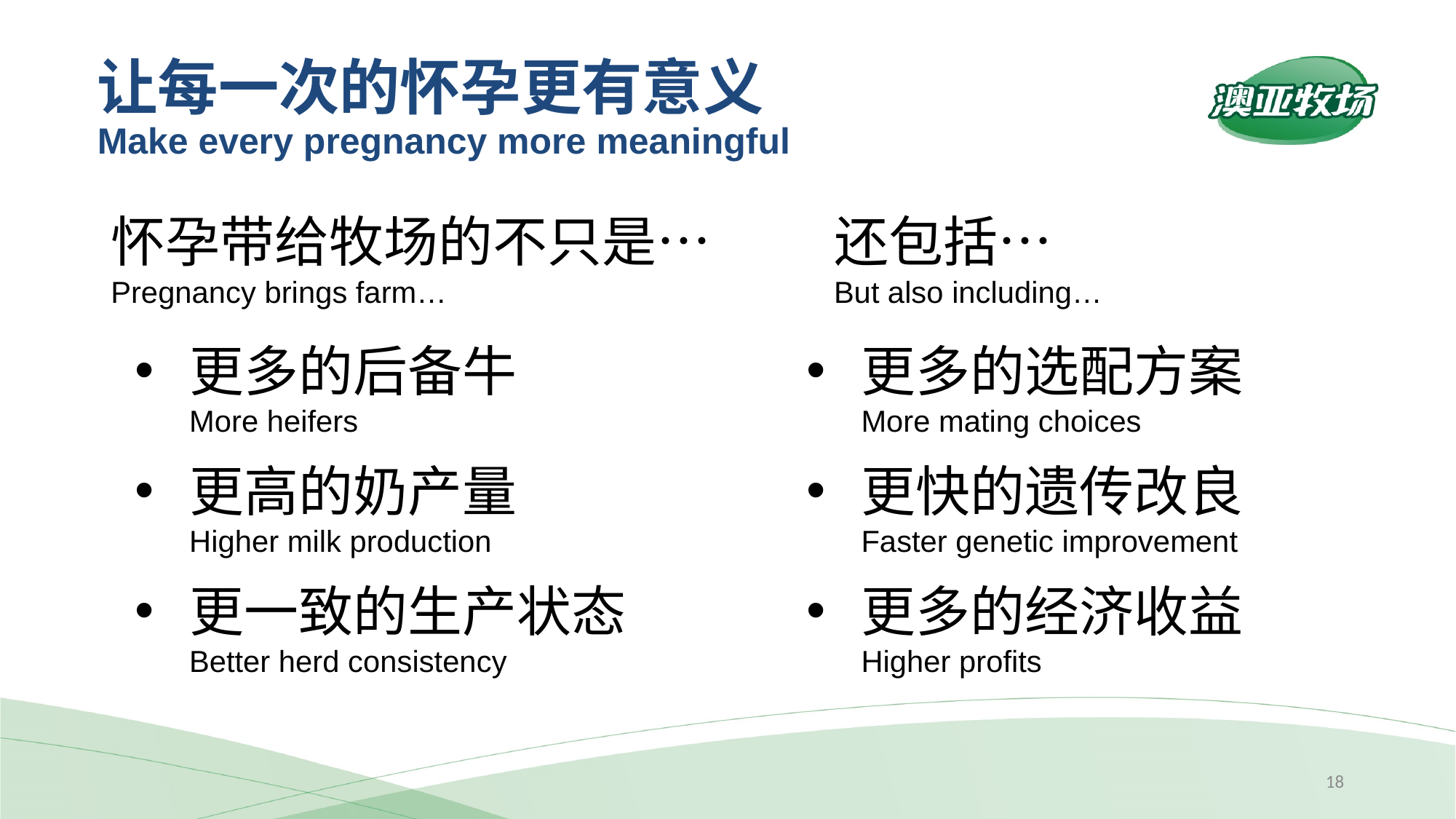

# 让每一次的怀孕更有意义 Make every pregnancy more meaningful
怀孕带给牧场的不只是…
Pregnancy brings farm…
还包括…
But also including…
更多的后备牛
More heifers
更高的奶产量
Higher milk production
更一致的生产状态
Better herd consistency
更多的选配方案
More mating choices
更快的遗传改良
Faster genetic improvement
更多的经济收益
Higher profits

18